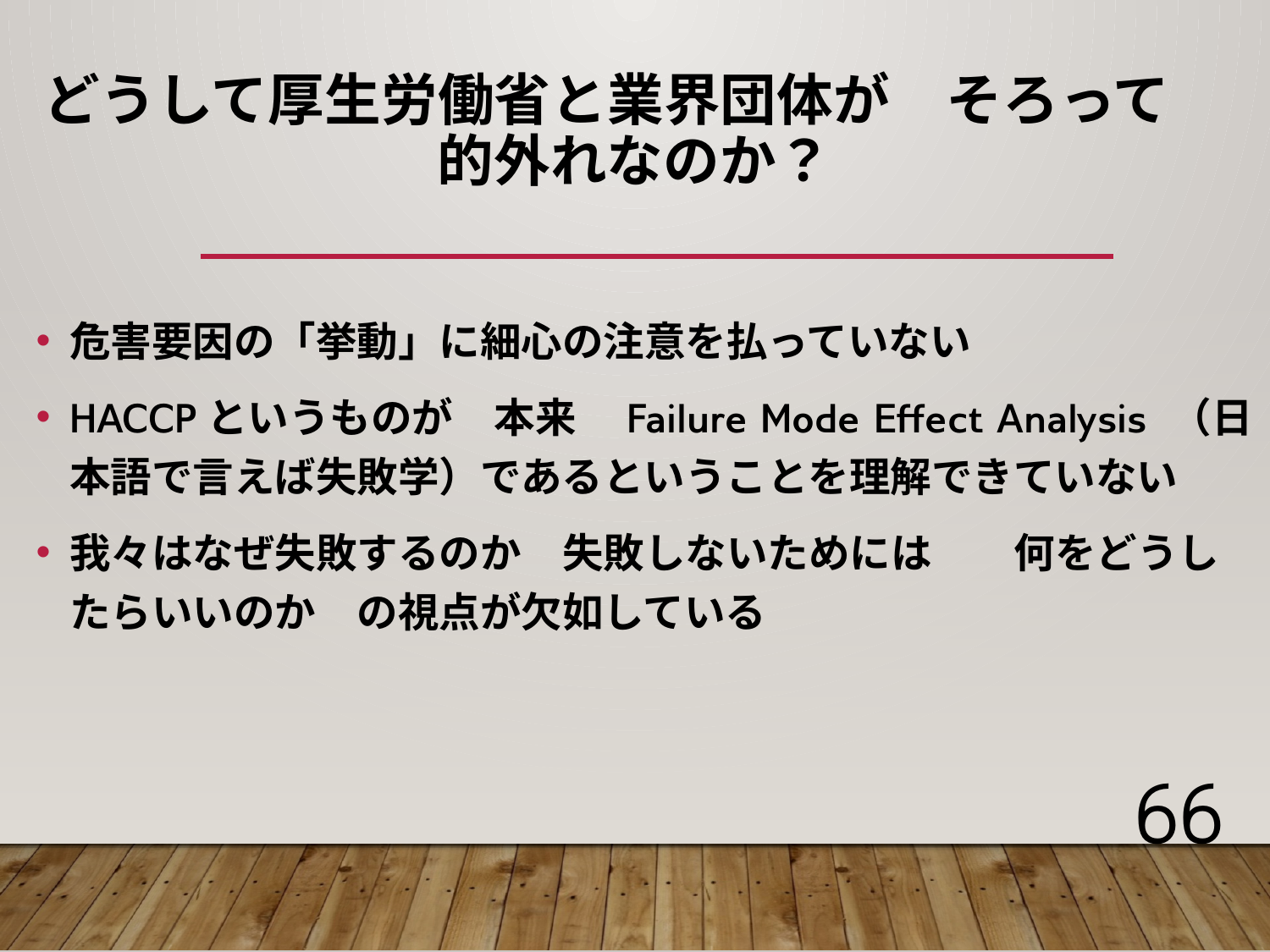

# どうして厚生労働省と業界団体が　そろって　的外れなのか？
危害要因の「挙動」に細心の注意を払っていない
HACCPというものが　本来　Failure Mode Effect Analysis （日本語で言えば失敗学）であるということを理解できていない
我々はなぜ失敗するのか　失敗しないためには　　何をどうしたらいいのか　の視点が欠如している
66